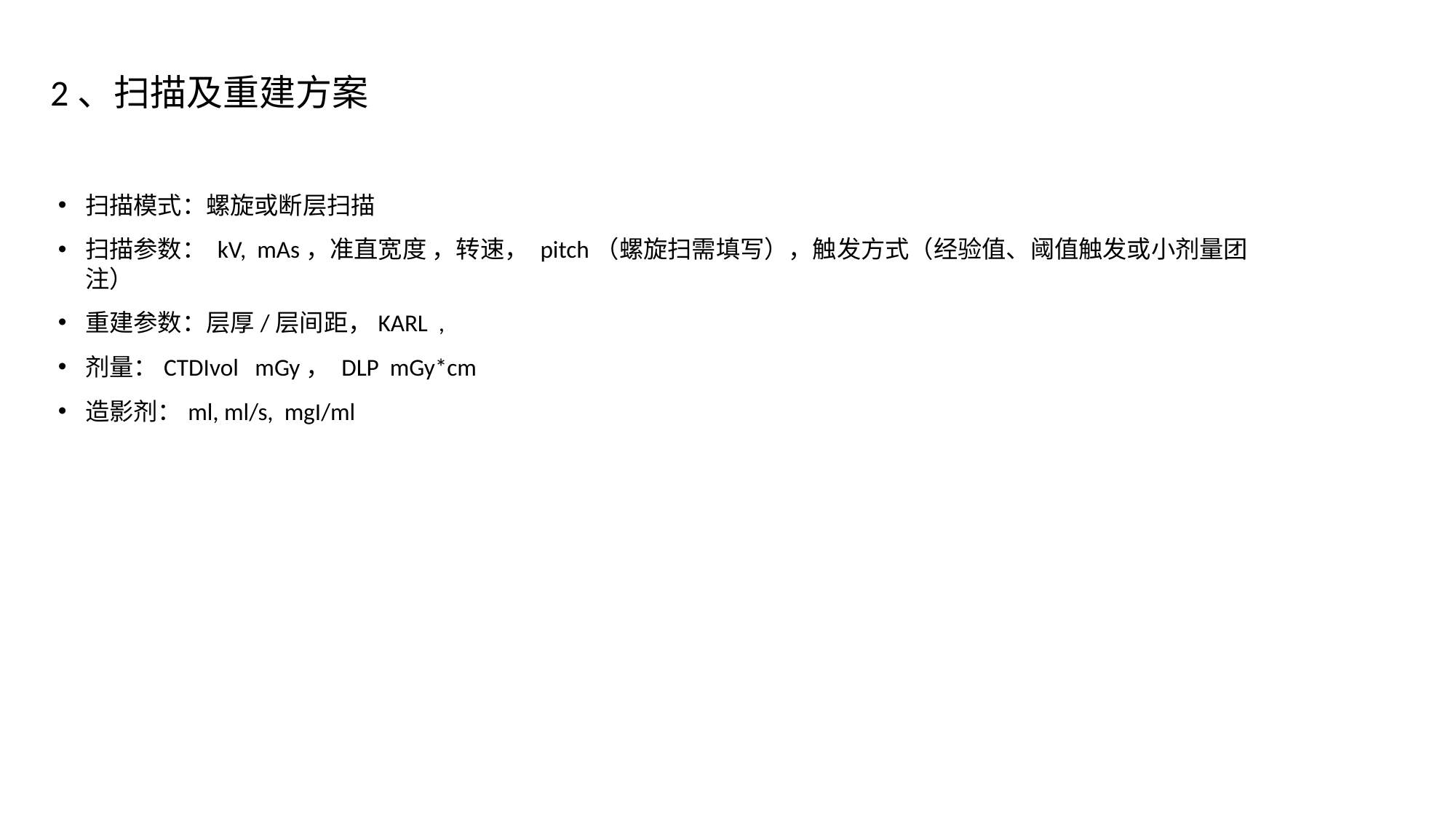

# 2、扫描及重建方案
扫描模式：螺旋或断层扫描
扫描参数： kV,  mAs，准直宽度 ，转速， pitch（螺旋扫需填写），触发方式（经验值、阈值触发或小剂量团注）
重建参数：层厚/层间距，KARL  ,
剂量：CTDIvol   mGy， DLP  mGy*cm
造影剂：ml, ml/s,  mgI/ml